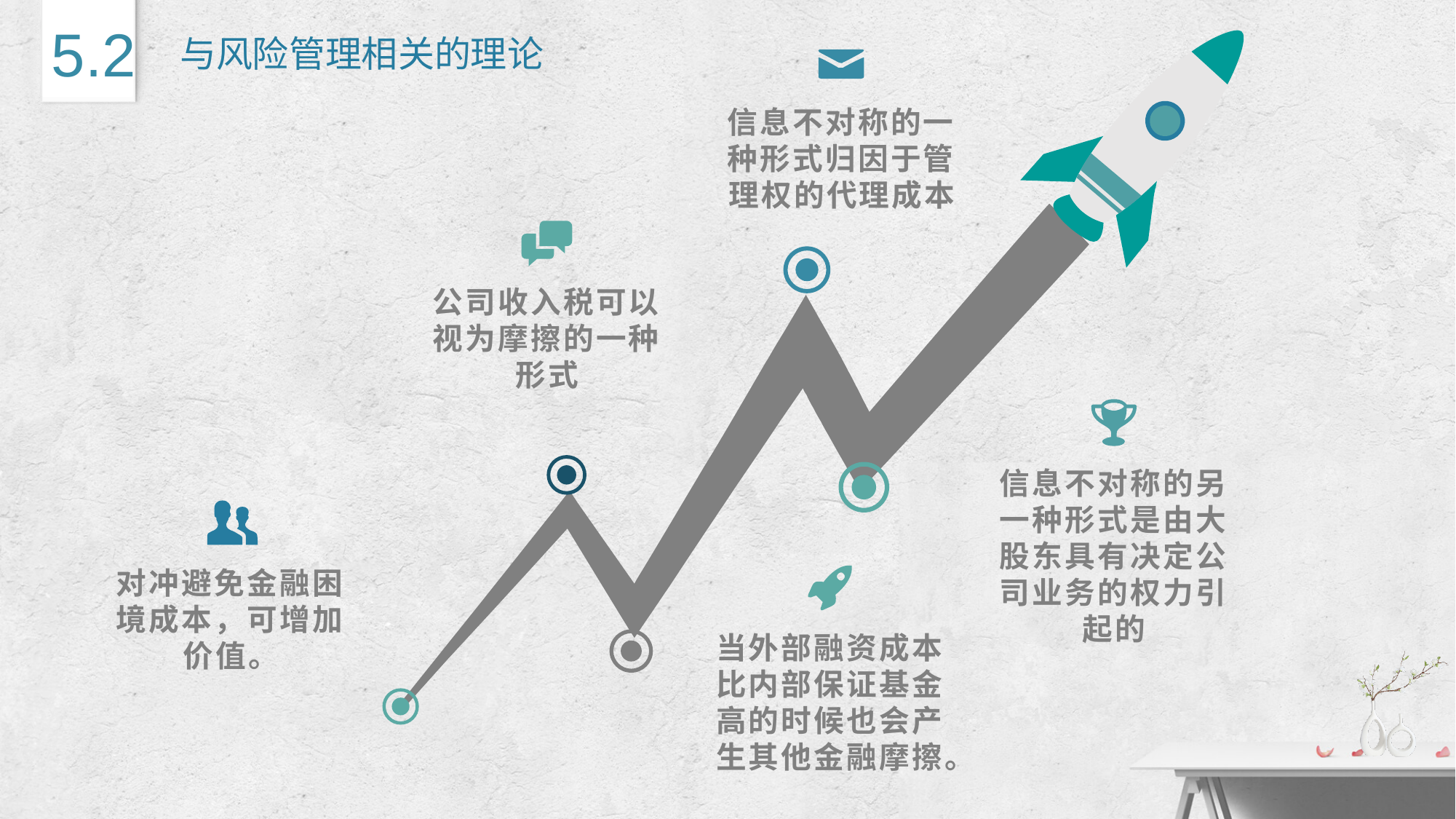

5.2
与风险管理相关的理论

信息不对称的一种形式归因于管理权的代理成本

公司收入税可以视为摩擦的一种形式

信息不对称的另一种形式是由大股东具有决定公司业务的权力引起的

对冲避免金融困境成本，可增加价值。

当外部融资成本比内部保证基金高的时候也会产生其他金融摩擦。